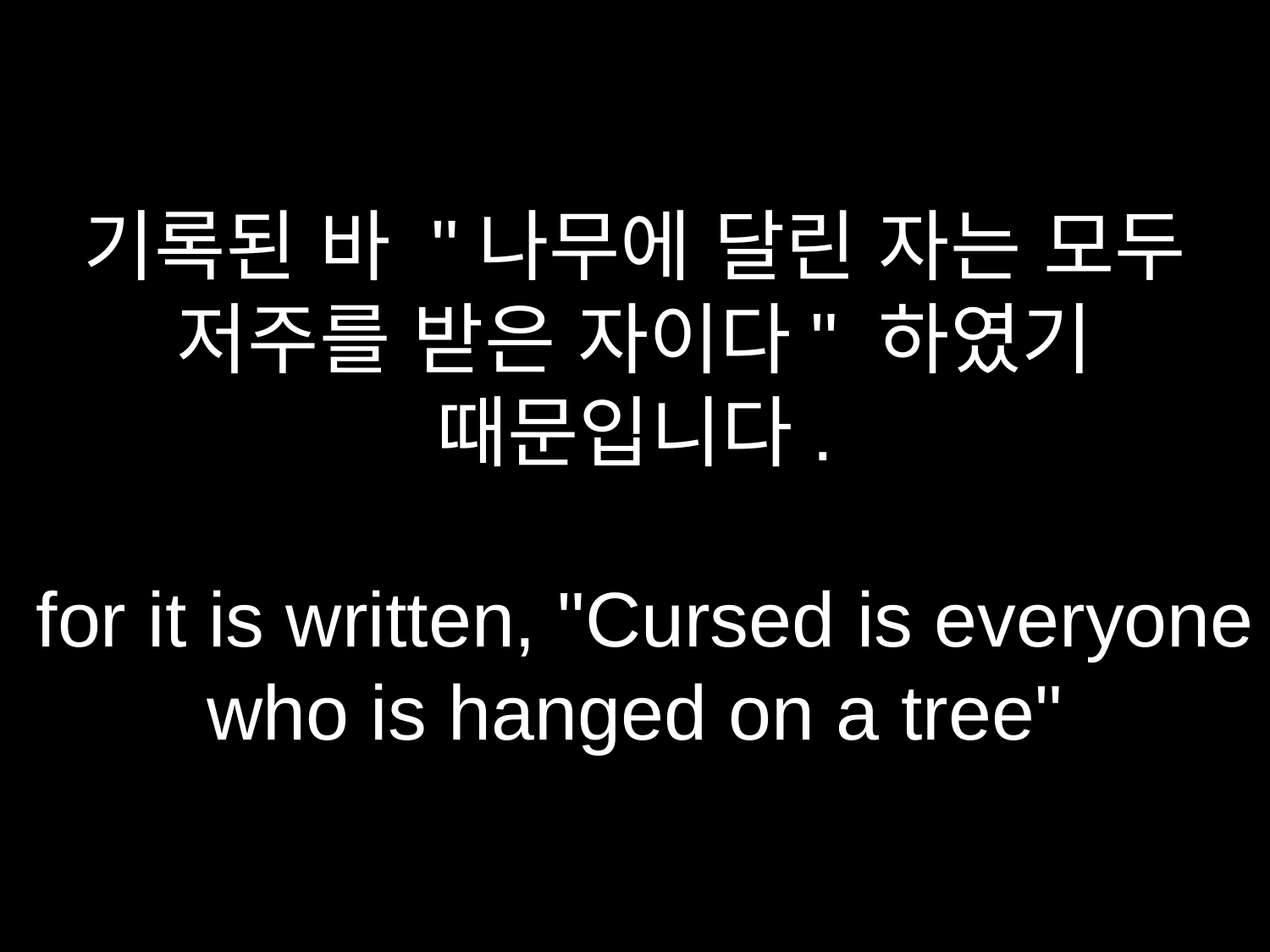

# 기록된 바 "나무에 달린 자는 모두 저주를 받은 자이다" 하였기 때문입니다. for it is written, "Cursed is everyone who is hanged on a tree"